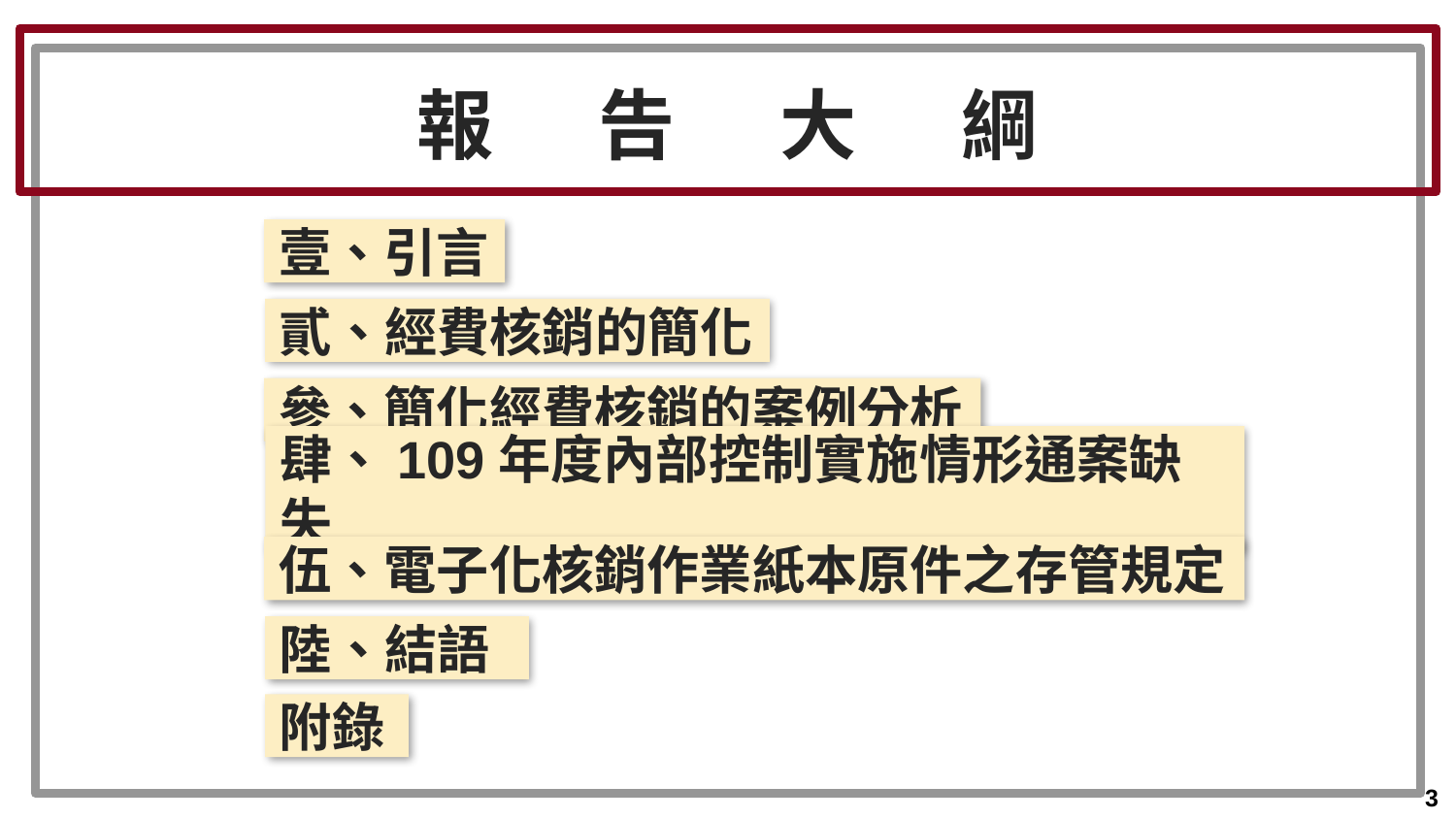

報      告      大      綱
壹、引言
貳、經費核銷的簡化
參、簡化經費核銷的案例分析
肆、109年度內部控制實施情形通案缺失
伍、電子化核銷作業紙本原件之存管規定
陸、結語
附錄
3